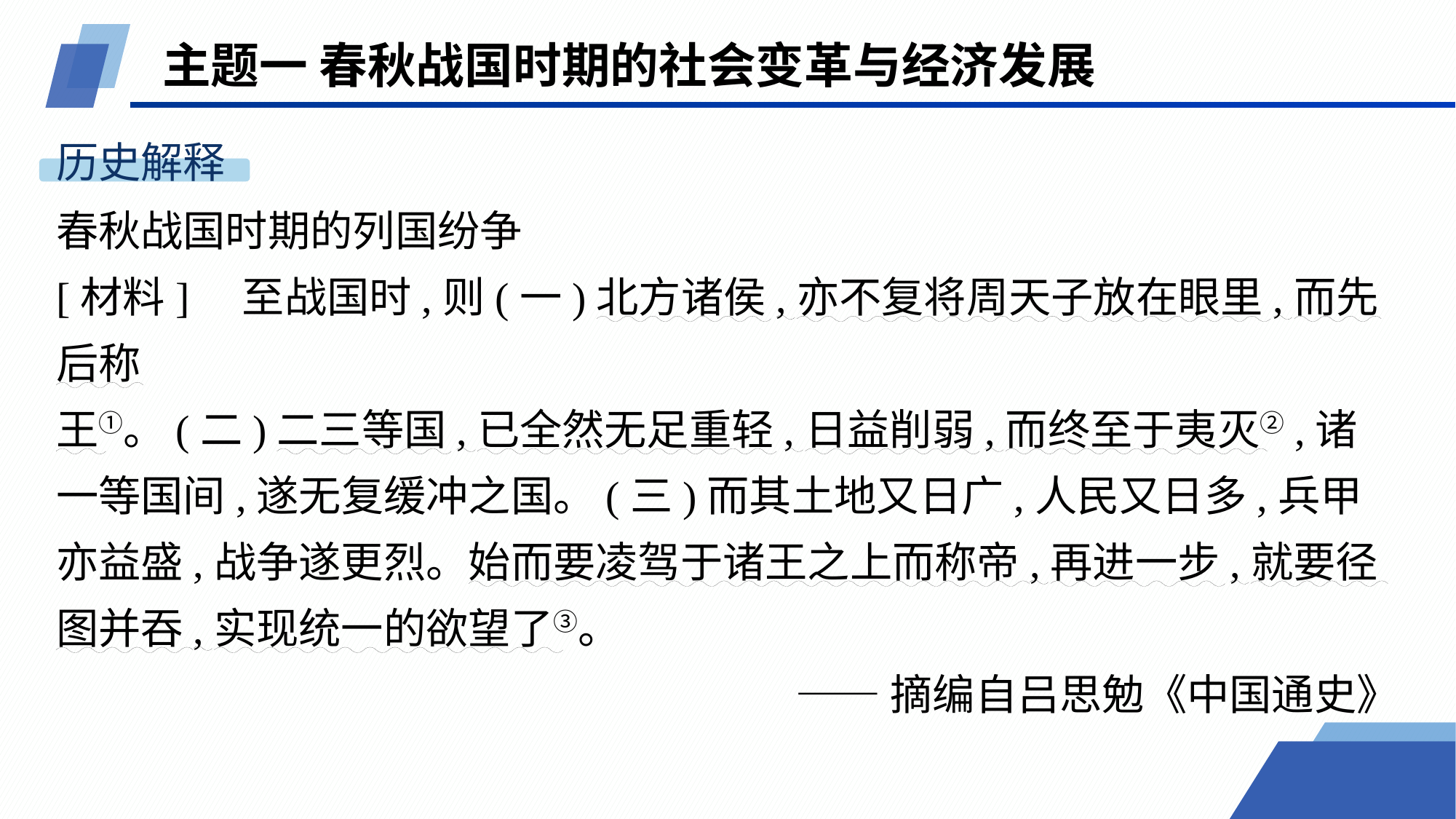

主题一 春秋战国时期的社会变革与经济发展

历史解释

春秋战国时期的列国纷争
[材料]　至战国时,则(一)北方诸侯,亦不复将周天子放在眼里,而先后称
王①。(二)二三等国,已全然无足重轻,日益削弱,而终至于夷灭②,诸一等国间,遂无复缓冲之国。(三)而其土地又日广,人民又日多,兵甲亦益盛,战争遂更烈。始而要凌驾于诸王之上而称帝,再进一步,就要径图并吞,实现统一的欲望了③。
——摘编自吕思勉《中国通史》